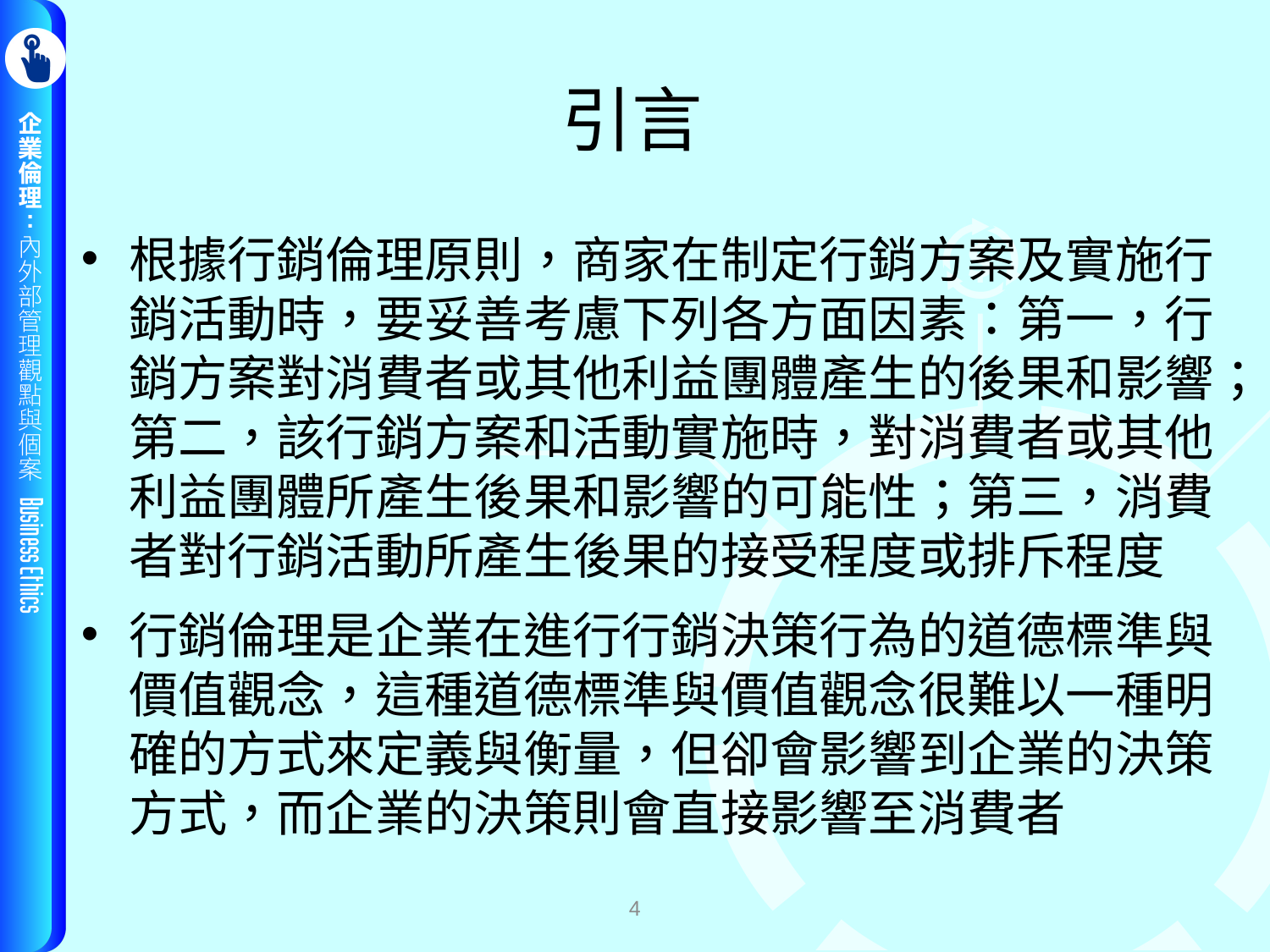

# 引言
根據行銷倫理原則，商家在制定行銷方案及實施行銷活動時，要妥善考慮下列各方面因素：第一，行銷方案對消費者或其他利益團體產生的後果和影響；第二，該行銷方案和活動實施時，對消費者或其他利益團體所產生後果和影響的可能性；第三，消費者對行銷活動所產生後果的接受程度或排斥程度
行銷倫理是企業在進行行銷決策行為的道德標準與價值觀念，這種道德標準與價值觀念很難以一種明確的方式來定義與衡量，但卻會影響到企業的決策方式，而企業的決策則會直接影響至消費者
4